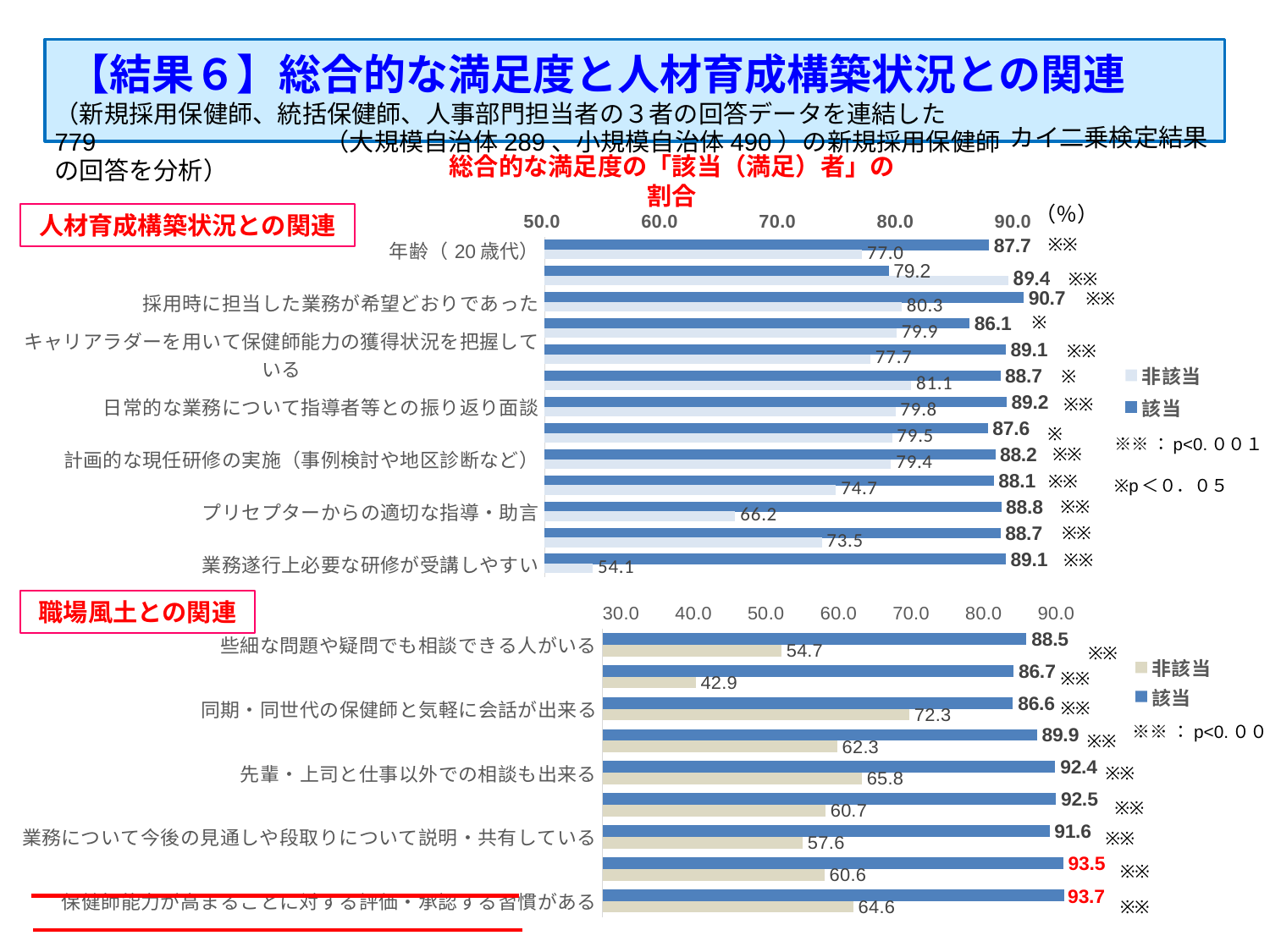

【結果６】総合的な満足度と人材育成構築状況との関連
（新規採用保健師、統括保健師、人事部門担当者の３者の回答データを連結した779　　　　　　　　　（大規模自治体289、小規模自治体490）の新規採用保健師の回答を分析）
カイ二乗検定結果
総合的な満足度の「該当（満足）者」の割合

### Chart

| Category | 該当 | 非該当 |
|---|---|---|
| 年齢（20歳代） | 87.72241992882562 | 76.95852534562212 |
| 背景の多様性（前職有） | 79.21348314606742 | 89.36170212765957 |
| 採用時に担当した業務が希望どおりであった | 90.66265060240964 | 80.31319910514542 |
| プリセプターの配置 | 86.06557377049181 | 79.88165680473372 |
| キャリアラダーを用いて保健師能力の獲得状況を把握している | 89.14405010438414 | 77.66666666666667 |
| キャリアラダーを用いた指導者との面談 | 88.67924528301887 | 81.12745098039215 |
| 日常的な業務について指導者等との振り返り面談 | 89.2156862745098 | 79.78436657681941 |
| 業務経験や研修受講履歴の記録 | 87.62475049900199 | 79.49640287769785 |
| 計画的な現任研修の実施（事例検討や地区診断など） | 88.24786324786325 | 79.42122186495178 |
| プリセプターと相談できる関係 | 88.12392426850258 | 74.74747474747475 |
| プリセプターからの適切な指導・助言 | 88.75 | 66.18705035971223 |
| キャリアラダーに沿った必要な研修の受講 | 88.69565217391305 | 73.52941176470588 |
| 業務遂行上必要な研修が受講しやすい | 89.13362701908957 | 54.08163265306123 |
人材育成構築状況との関連
※※
※※
※
※※
※
※※：p<0.００１
※p＜０．０５
※※
※※
※※
※※
※※
職場風土との関連

### Chart

| Category | 該当 | 非該当 |
|---|---|---|
| 些細な問題や疑問でも相談できる人がいる | 88.45598845598846 | 54.651162790697676 |
| 声かけ・挨拶をする習慣がある | 86.69354838709677 | 42.857142857142854 |
| 同期・同世代の保健師と気軽に会話が出来る | 86.57817109144543 | 72.27722772277228 |
| 勤務時間外に保健師同士で仕事以外の会話が気軽に出来る | 89.88941548183254 | 62.32876712328767 |
| 先輩・上司と仕事以外での相談も出来る | 92.4187725631769 | 65.77777777777777 |
| 新任期職員へ保健師業務の意義・理由について丁寧に説明している | 92.51700680272108 | 60.73298429319372 |
| 業務について今後の見通しや段取りについて説明・共有している | 91.62640901771337 | 57.59493670886076 |
| 業務で出した成果についてお互い評価・承認する習慣がある | 93.52014010507881 | 60.57692307692308 |
| 保健師能力が高まることに対する評価・承認する習慣がある | 93.69202226345084 | 64.58333333333333 |
※※
※※
※※：p<0.００１
※※
※※
※※
※※
※※
※※